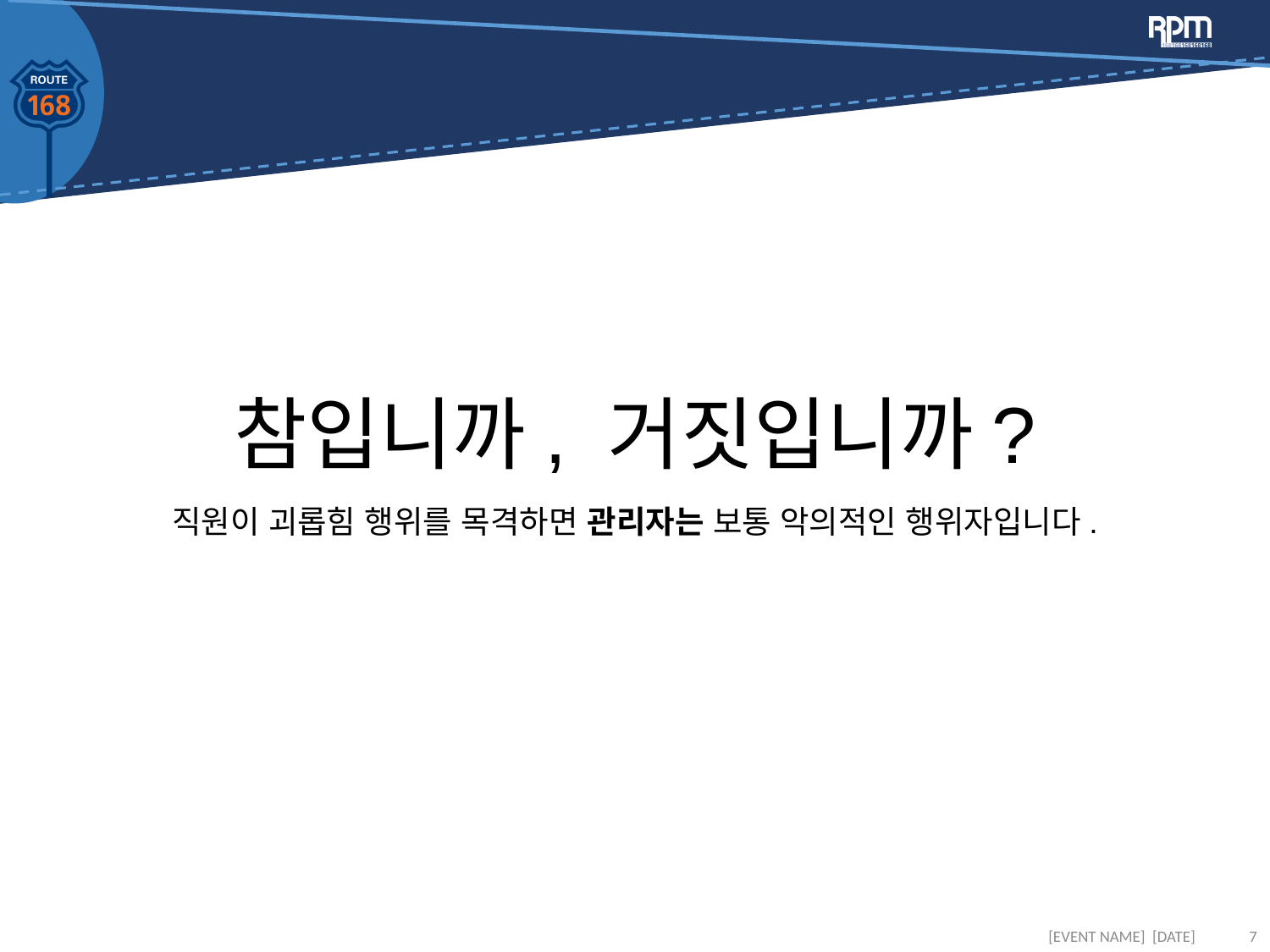

# 참입니까, 거짓입니까?
직원이 괴롭힘 행위를 목격하면 관리자는 보통 악의적인 행위자입니다.
[EVENT NAME]  [DATE]
7